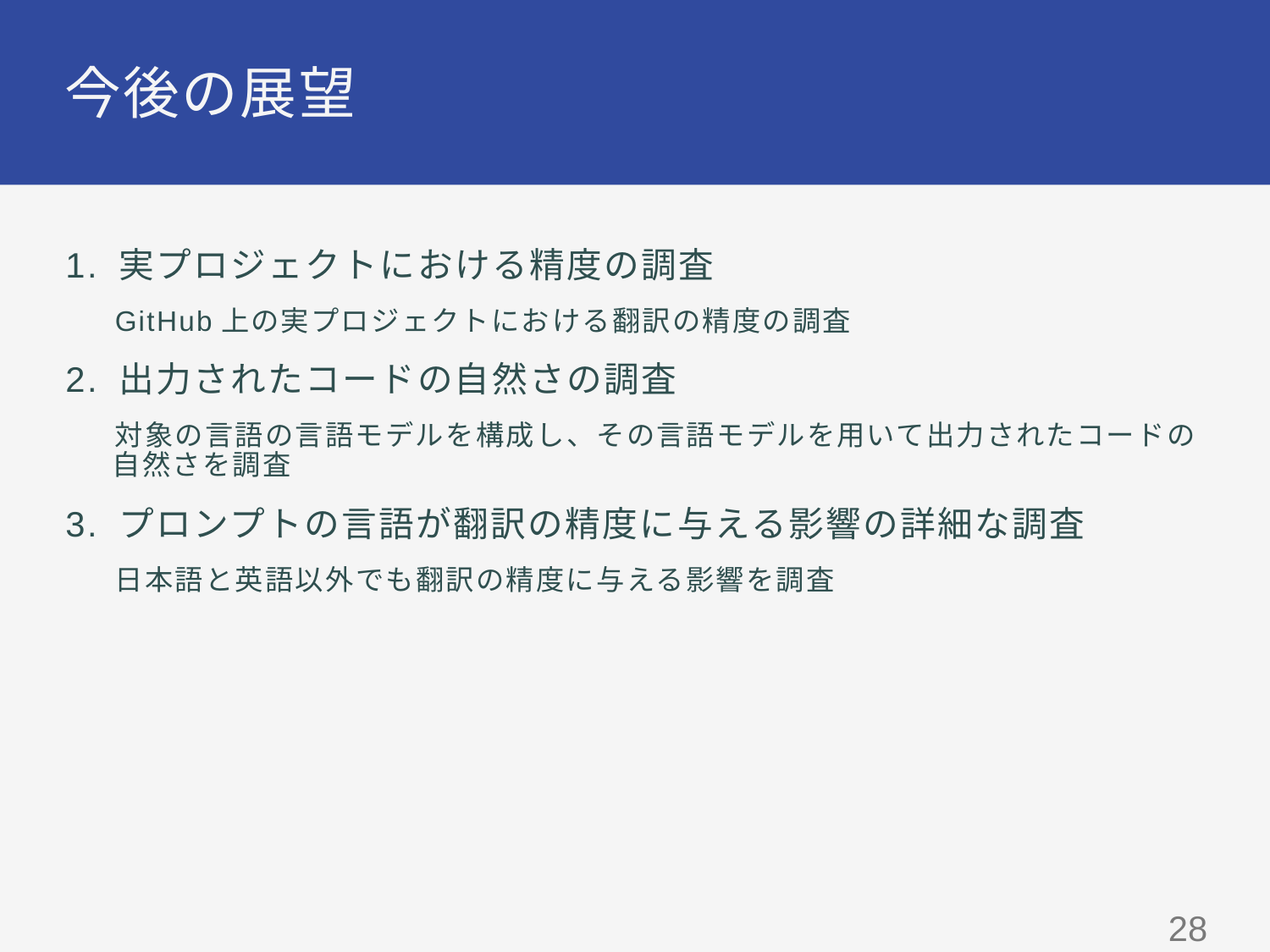

# 今後の展望
1. 実プロジェクトにおける精度の調査
GitHub上の実プロジェクトにおける翻訳の精度の調査
2. 出力されたコードの自然さの調査
対象の言語の言語モデルを構成し、その言語モデルを用いて出力されたコードの
自然さを調査
3. プロンプトの言語が翻訳の精度に与える影響の詳細な調査
日本語と英語以外でも翻訳の精度に与える影響を調査
28